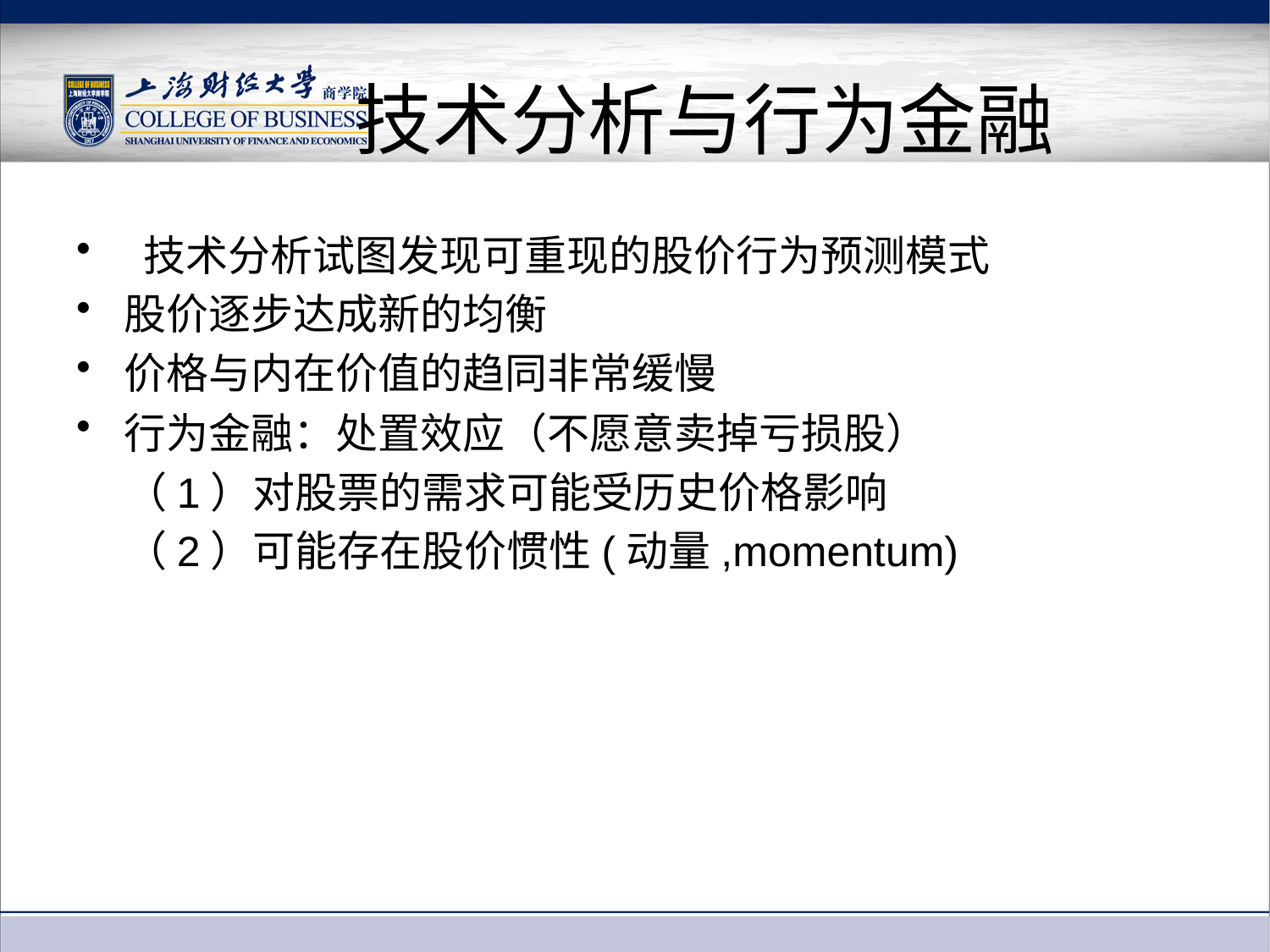

# 技术分析与行为金融
 技术分析试图发现可重现的股价行为预测模式
股价逐步达成新的均衡
价格与内在价值的趋同非常缓慢
行为金融：处置效应（不愿意卖掉亏损股）
    （1）对股票的需求可能受历史价格影响
    （2）可能存在股价惯性(动量,momentum)